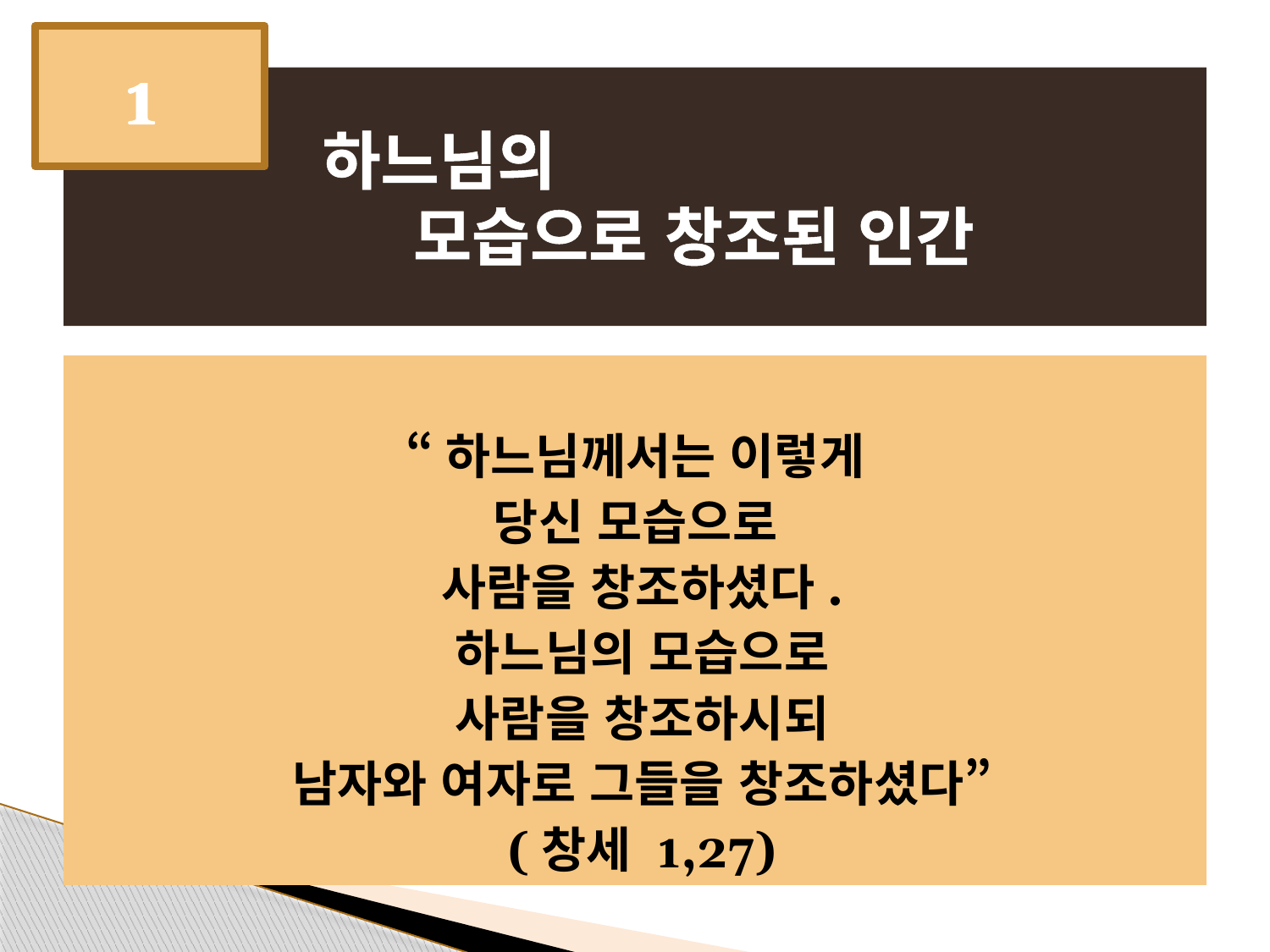

1
# 하느님의 모습으로 창조된 인간

“하느님께서는 이렇게
당신 모습으로
사람을 창조하셨다.
하느님의 모습으로
사람을 창조하시되
남자와 여자로 그들을 창조하셨다”
(창세 1,27)